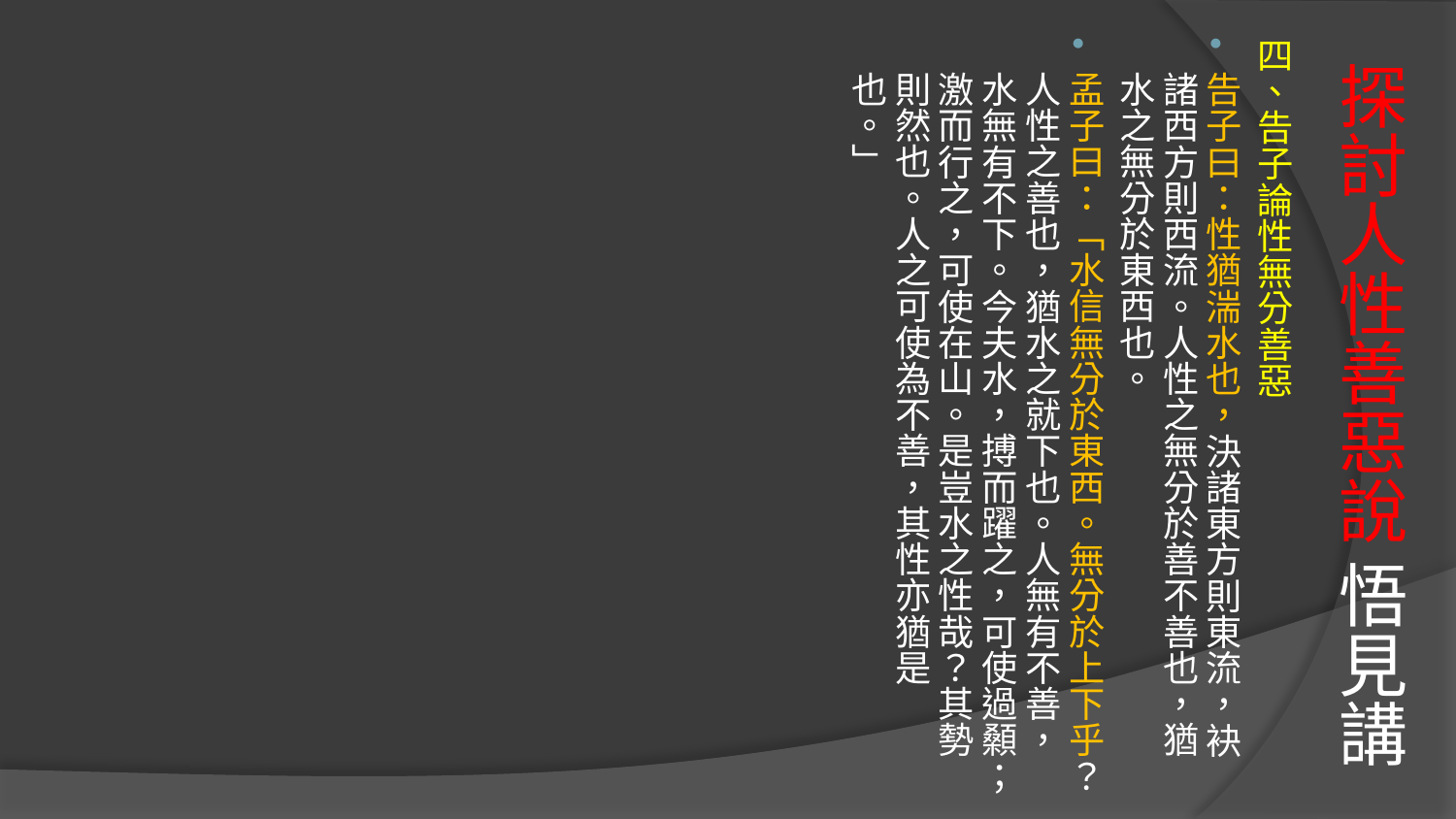

四、告子論性無分善惡
告子曰：性猶湍水也，決諸東方則東流，袂諸西方則西流。人性之無分於善不善也，猶水之無分於東西也。
孟子曰：「水信無分於東西。無分於上下乎？人性之善也，猶水之就下也。人無有不善，水無有不下。今夫水，搏而躍之，可使過顙；激而行之，可使在山。是豈水之性哉？其勢則然也。人之可使為不善，其性亦猶是也。」

# 探討人性善惡說 悟見講